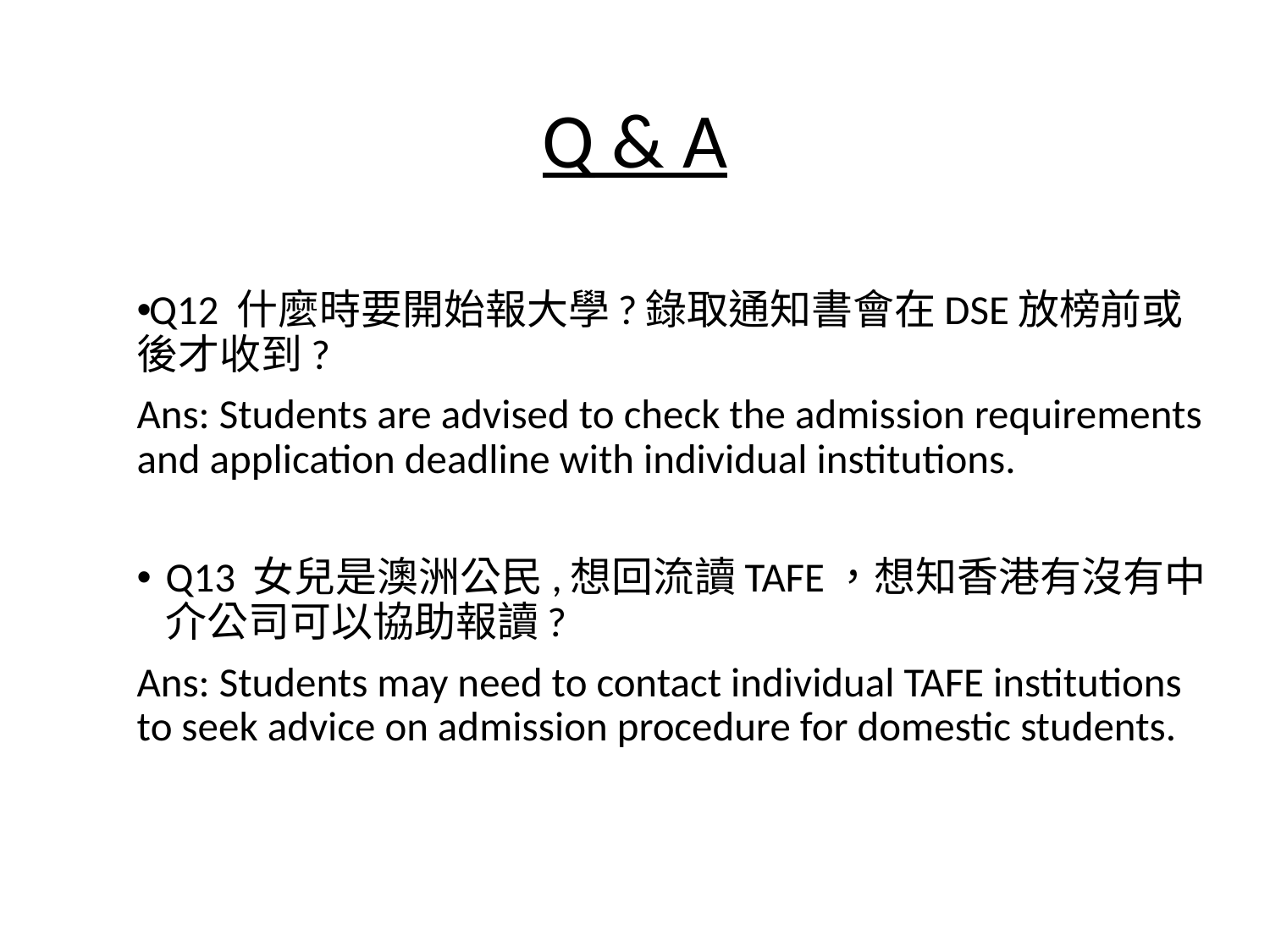

# Q & A

Q12 什麼時要開始報大學?錄取通知書會在DSE放榜前或後才收到?
Ans: Students are advised to check the admission requirements and application deadline with individual institutions.

Q13 女兒是澳洲公民,想回流讀TAFE，想知香港有沒有中介公司可以協助報讀?
Ans: Students may need to contact individual TAFE institutions to seek advice on admission procedure for domestic students.